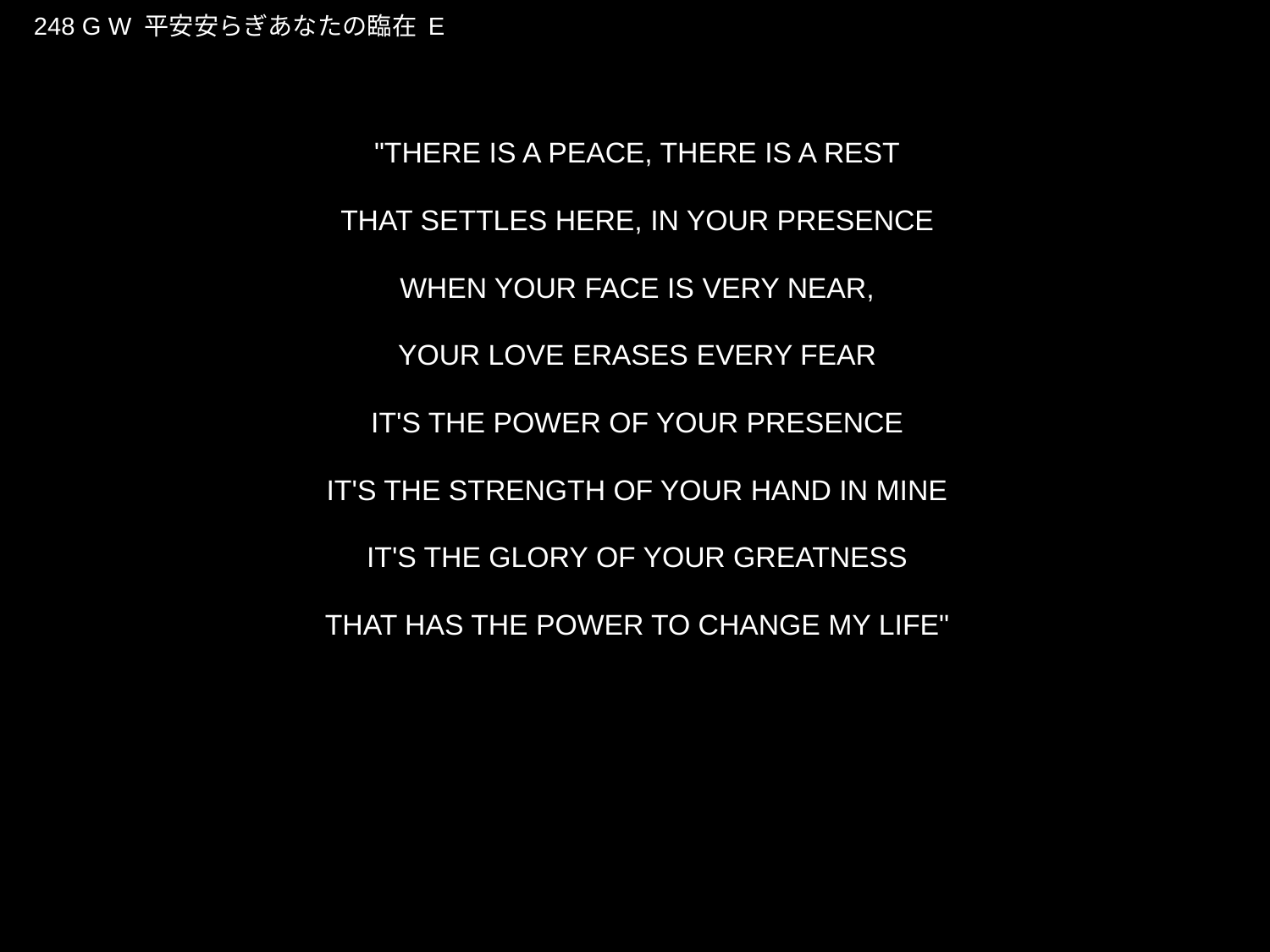

へいあんやすらぎあなたのりんざい
★W
248 G W 平安安らぎあなたの臨在 E
★２
"THERE IS A PEACE, THERE IS A REST
THAT SETTLES HERE, IN YOUR PRESENCE
WHEN YOUR FACE IS VERY NEAR,
YOUR LOVE ERASES EVERY FEAR
IT'S THE POWER OF YOUR PRESENCE
IT'S THE STRENGTH OF YOUR HAND IN MINE
IT'S THE GLORY OF YOUR GREATNESS
THAT HAS THE POWER TO CHANGE MY LIFE"